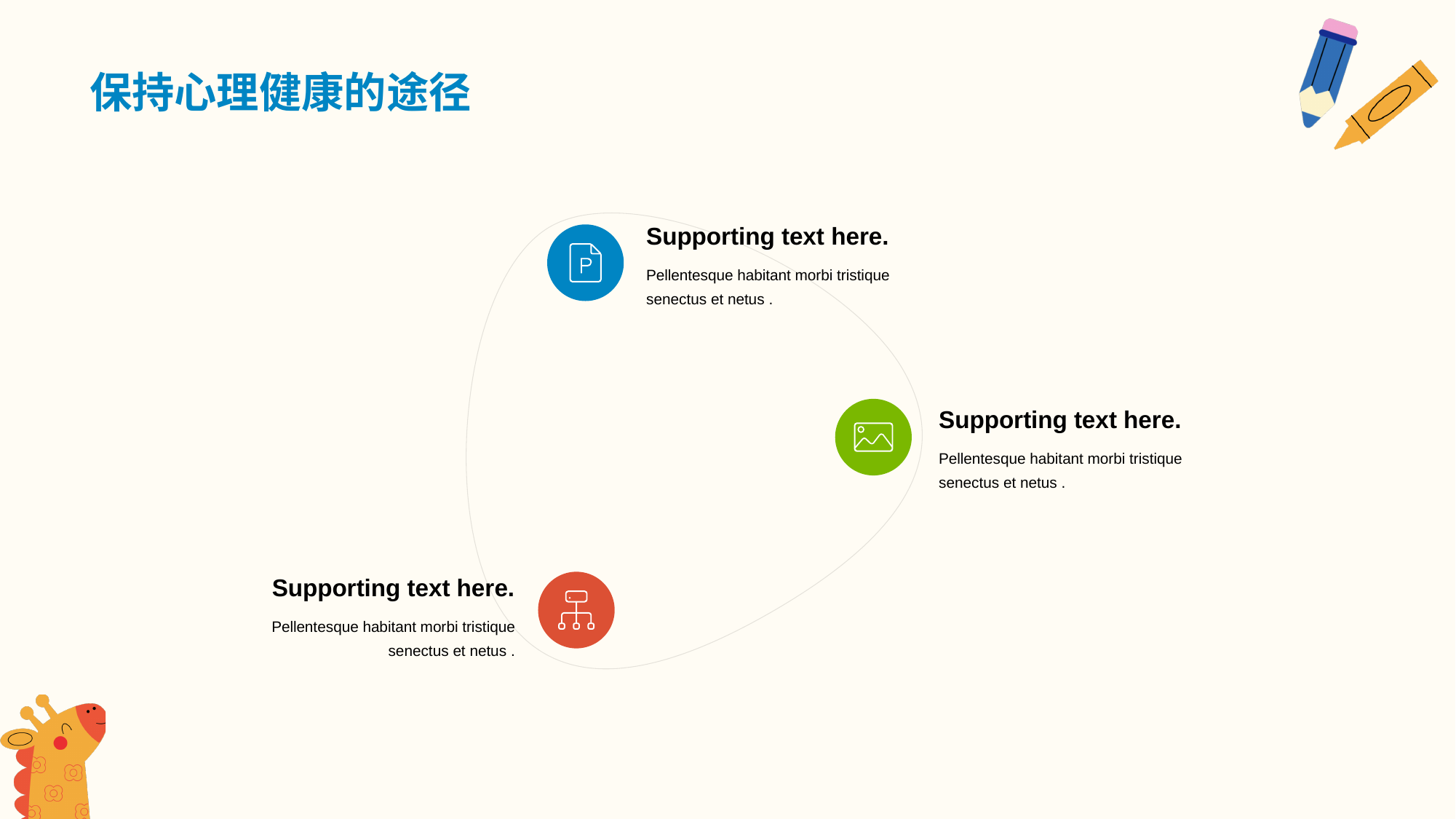

# 保持心理健康的途径

Supporting text here.
Pellentesque habitant morbi tristique senectus et netus .

Supporting text here.
Pellentesque habitant morbi tristique senectus et netus .

Supporting text here.
Pellentesque habitant morbi tristique senectus et netus .